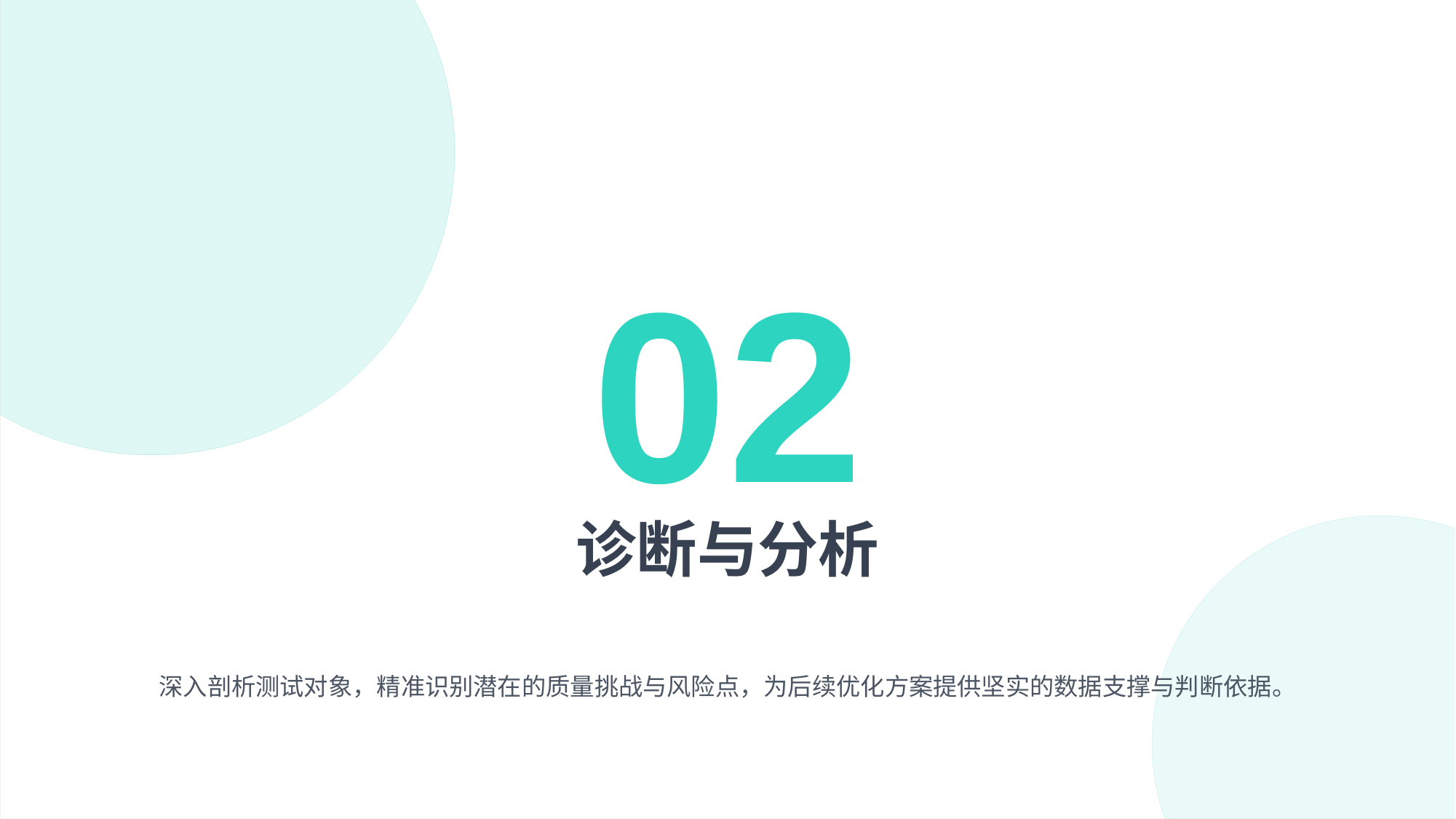

02
诊断与分析

深入剖析测试对象，精准识别潜在的质量挑战与风险点，为后续优化方案提供坚实的数据支撑与判断依据。